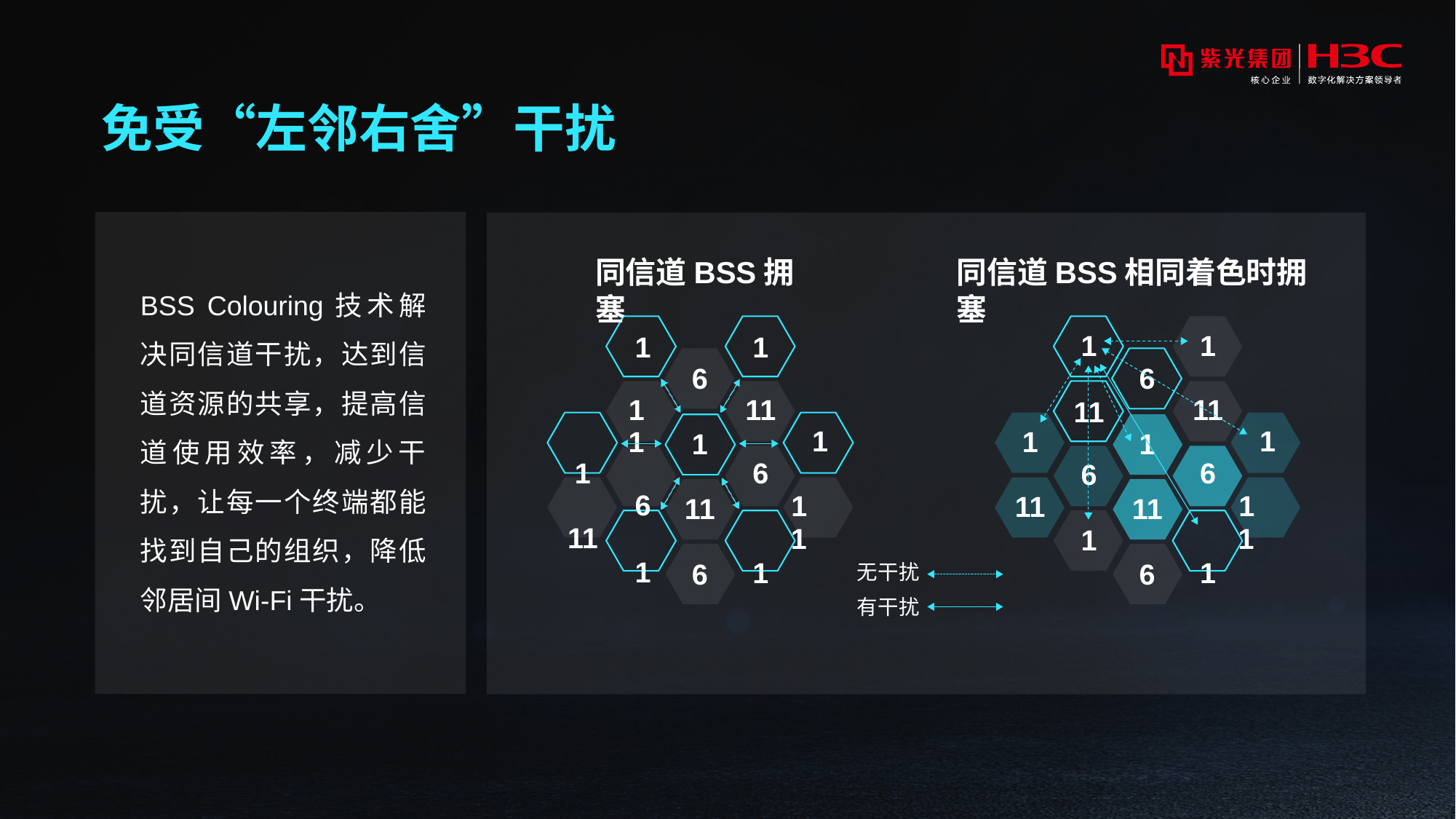

# 免受“左邻右舍”干扰

同信道BSS拥塞
同信道BSS相同着色时拥塞

1
11
1
6
11
1
1
11
1
6
11
1
1  	1
6

6
1
11
6

11
6
1
11
1
6
11
1

1
11
1
11
6

无干扰 有干扰

BSS Colouring技术解决同信道干扰，达到信道资源的共享，提高信道使用效率，减少干扰，让每一个终端都能找到自己的组织，降低邻居间Wi-Fi干扰。